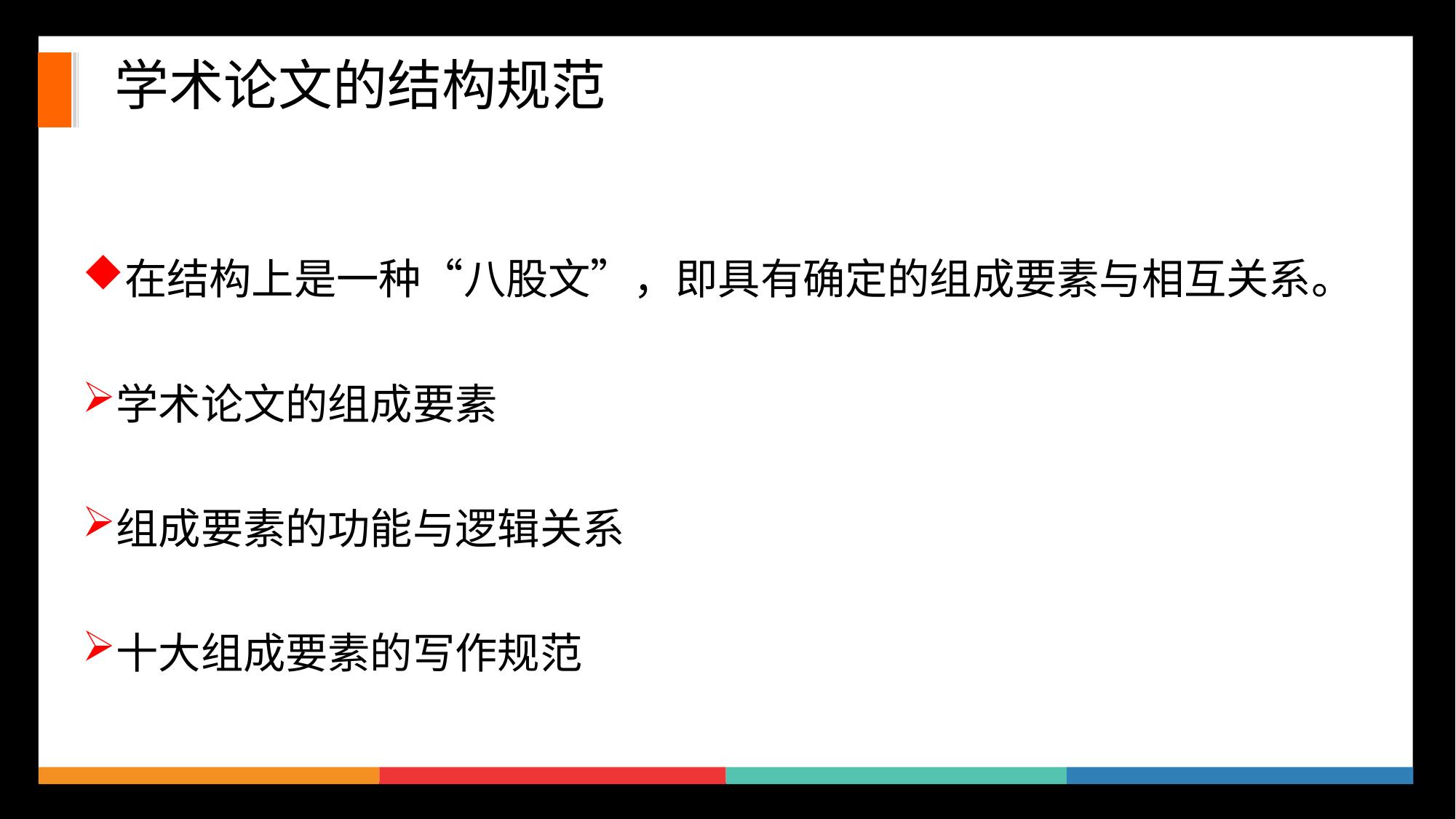

学术论文的结构规范
在结构上是一种“八股文”，即具有确定的组成要素与相互关系。
学术论文的组成要素
组成要素的功能与逻辑关系
十大组成要素的写作规范